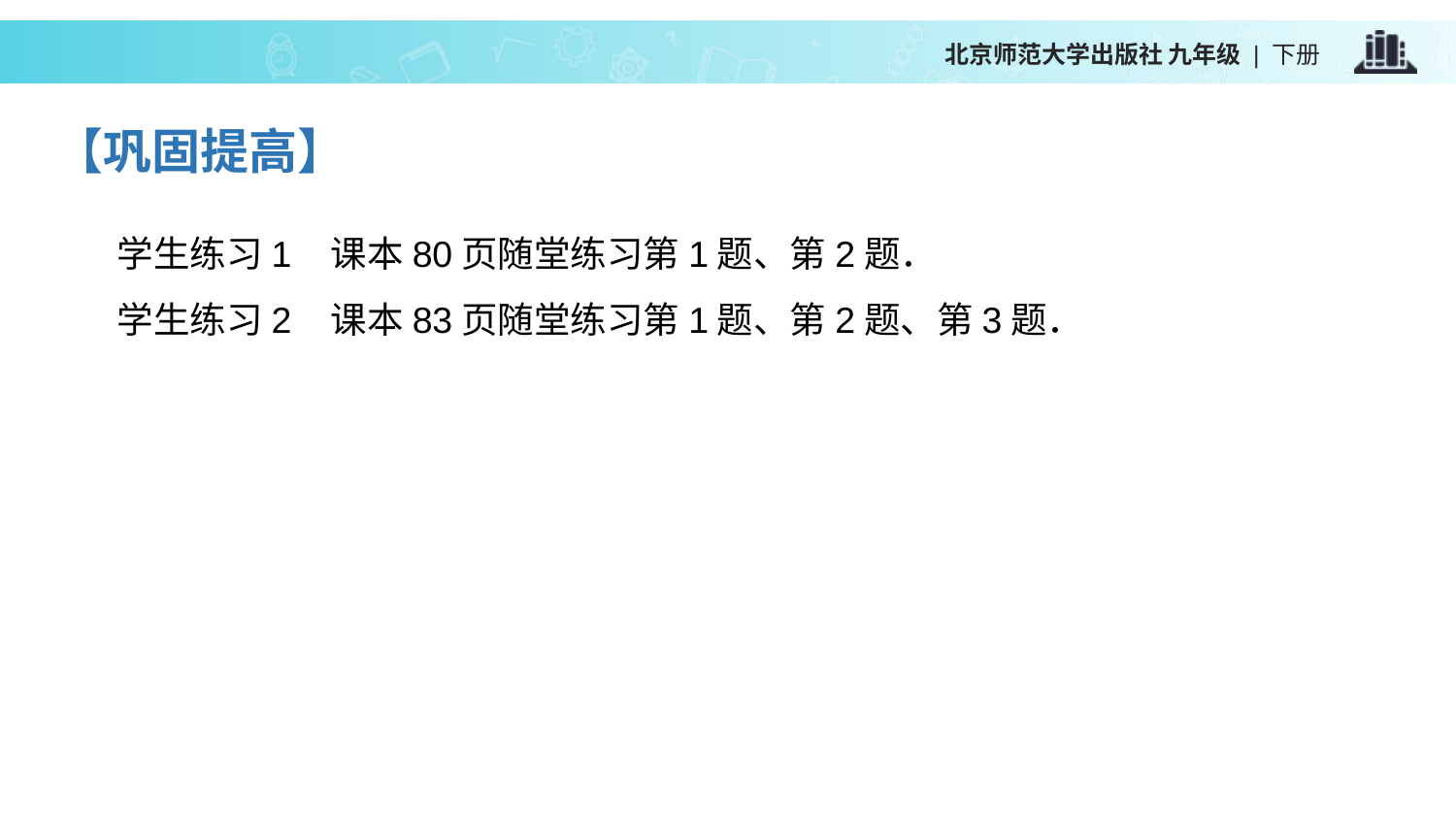

【巩固提高】
学生练习1   课本80页随堂练习第1题、第2题．
学生练习2   课本83页随堂练习第1题、第2题、第3题．